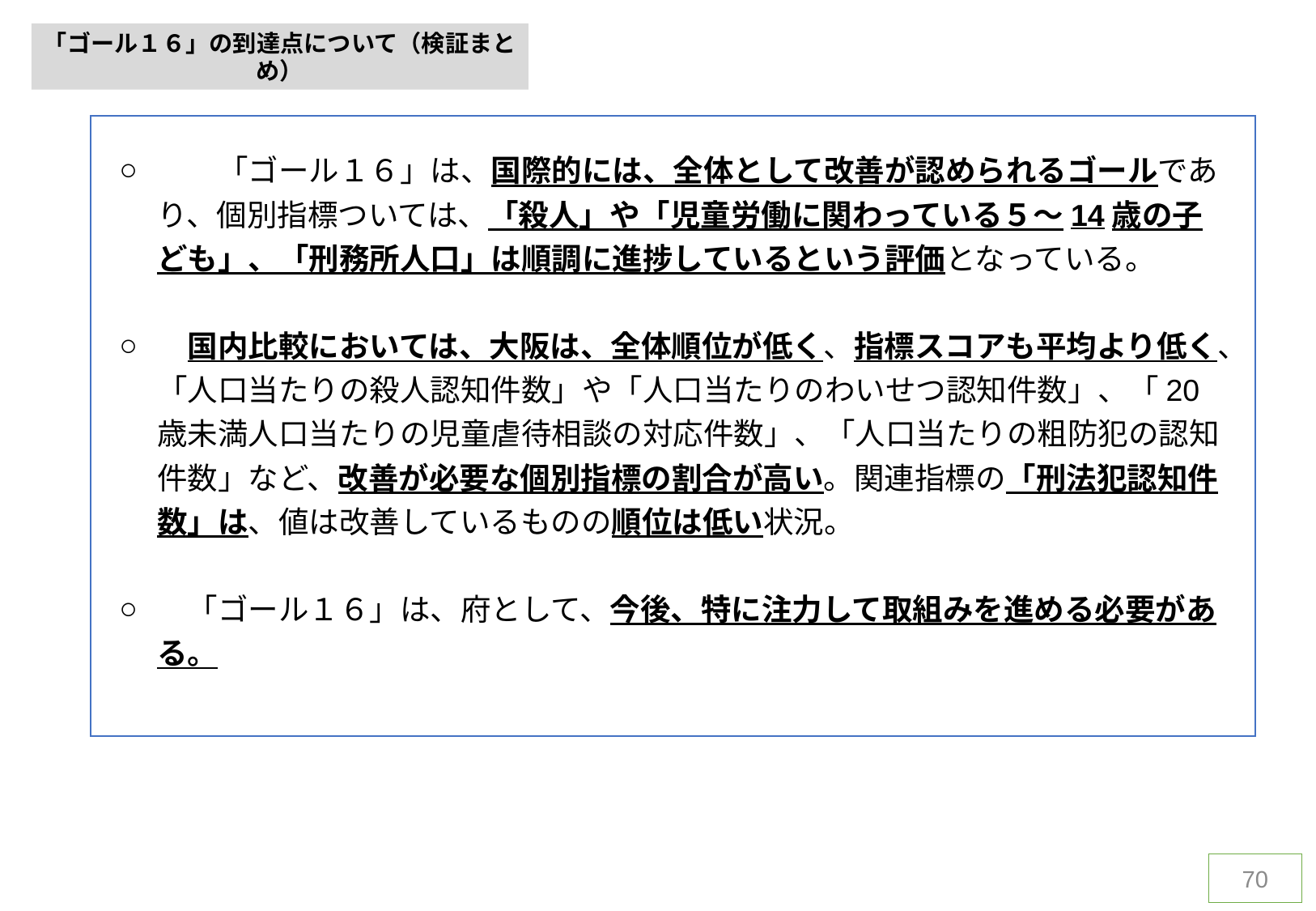

「ゴール１６」の到達点について（検証まとめ）
　　「ゴール１６」は、国際的には、全体として改善が認められるゴールであり、個別指標ついては、「殺人」や「児童労働に関わっている５～14歳の子ども」、「刑務所人口」は順調に進捗しているという評価となっている。

　国内比較においては、大阪は、全体順位が低く、指標スコアも平均より低く、「人口当たりの殺人認知件数」や「人口当たりのわいせつ認知件数」、「20歳未満人口当たりの児童虐待相談の対応件数」、「人口当たりの粗防犯の認知件数」など、改善が必要な個別指標の割合が高い。関連指標の「刑法犯認知件数」は、値は改善しているものの順位は低い状況。

　「ゴール１６」は、府として、今後、特に注力して取組みを進める必要がある。

70